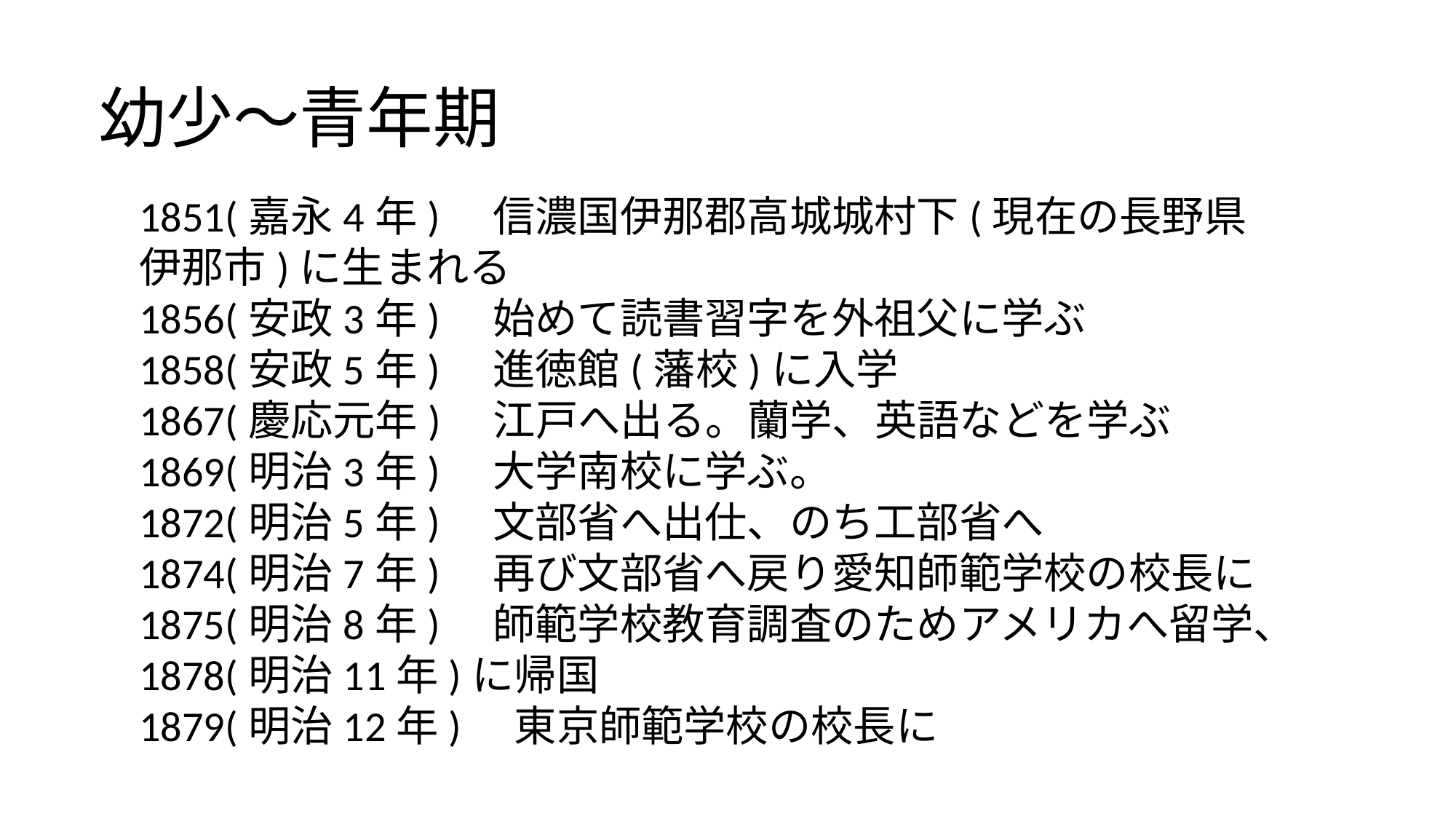

幼少～青年期
1851(嘉永4年)　信濃国伊那郡高城城村下(現在の長野県伊那市)に生まれる
1856(安政3年)　始めて読書習字を外祖父に学ぶ
1858(安政5年)　進徳館(藩校)に入学
1867(慶応元年)　江戸へ出る。蘭学、英語などを学ぶ
1869(明治3年)　大学南校に学ぶ。
1872(明治5年)　文部省へ出仕、のち工部省へ
1874(明治7年)　再び文部省へ戻り愛知師範学校の校長に
1875(明治8年)　師範学校教育調査のためアメリカへ留学、1878(明治11年)に帰国
1879(明治12年)　東京師範学校の校長に